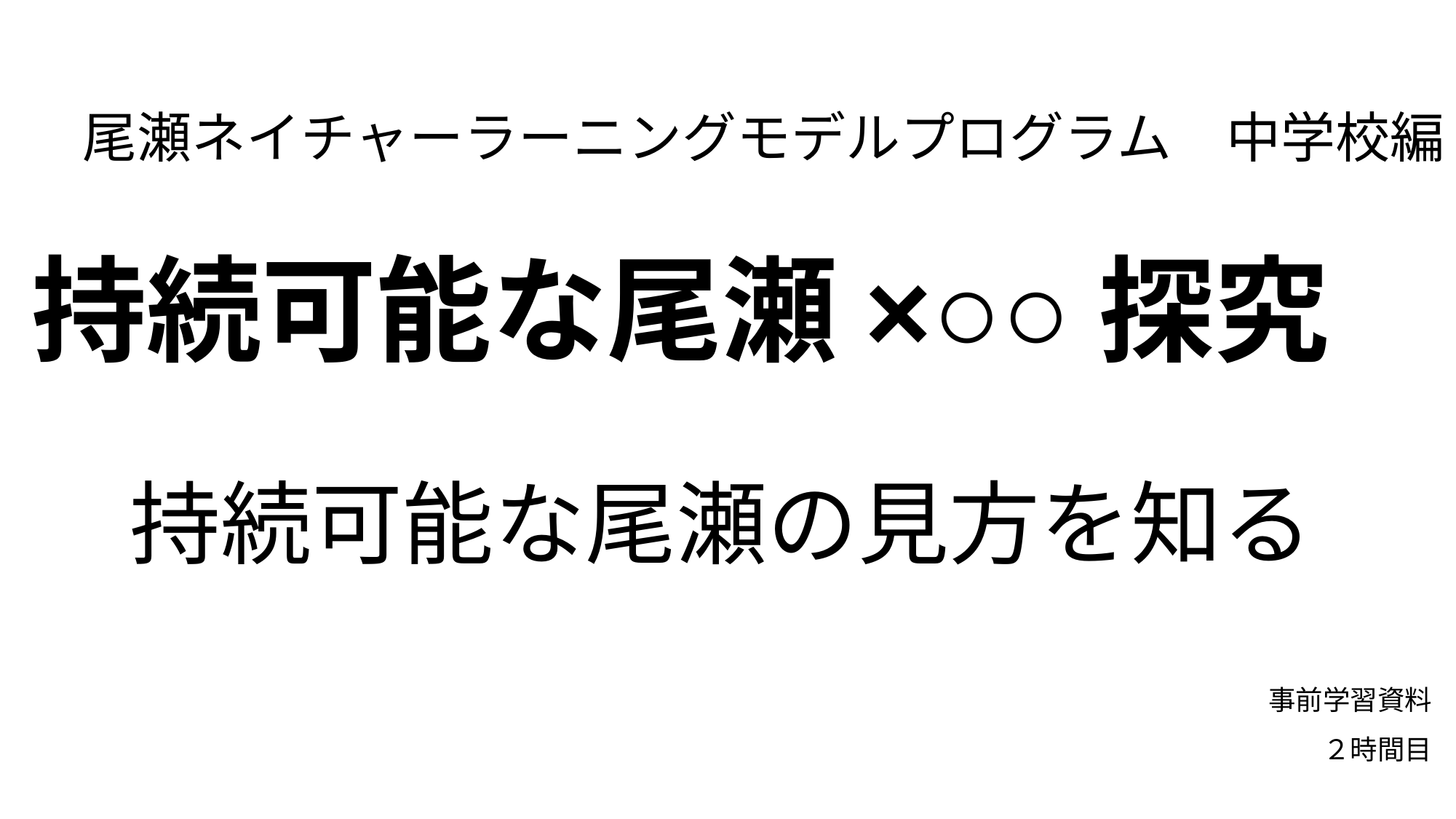

# 尾瀬ネイチャーラーニングモデルプログラム　中学校編 持続可能な尾瀬×○○探究
持続可能な尾瀬の見方を知る
事前学習資料
２時間目